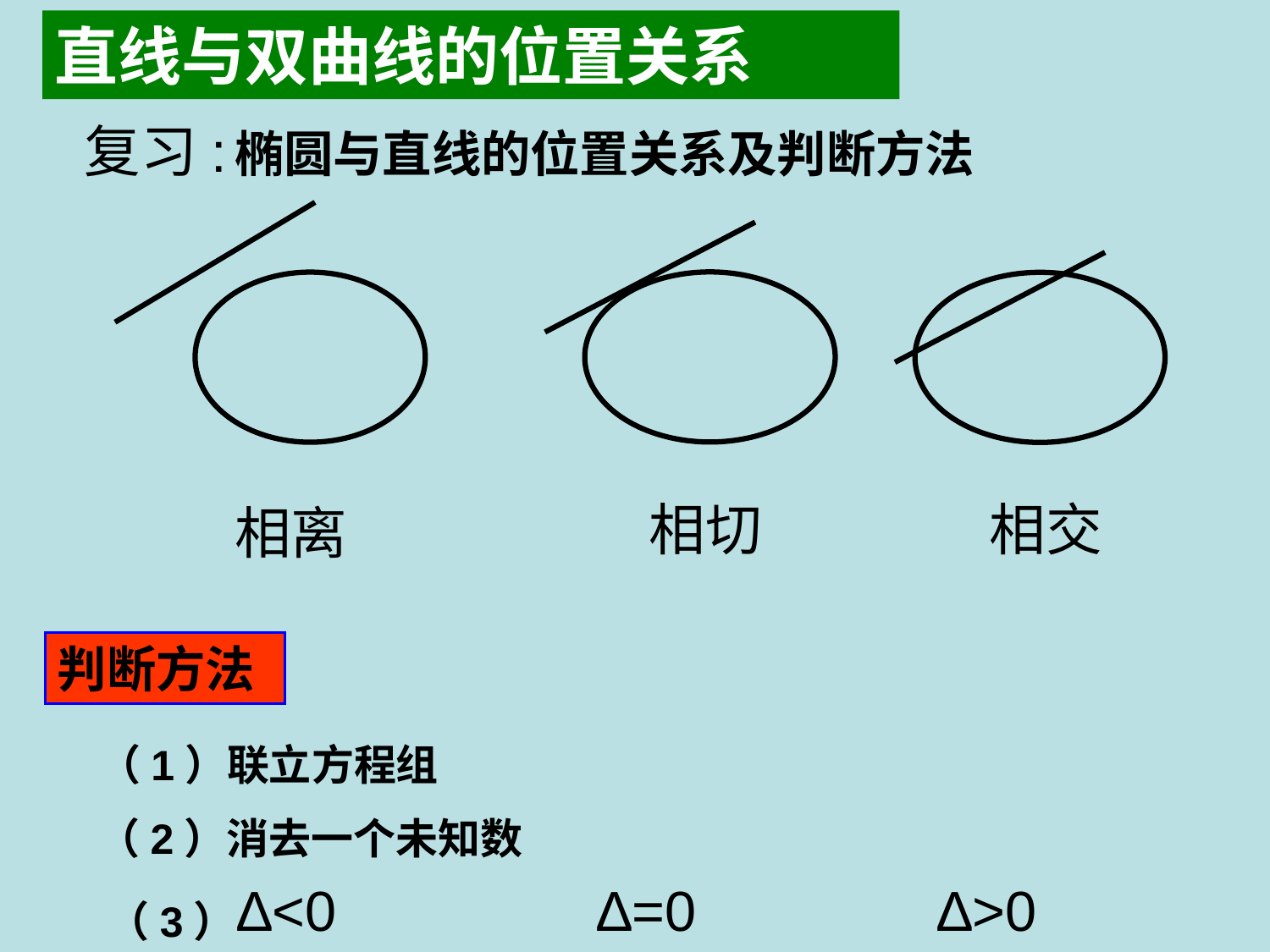

直线与双曲线的位置关系
复习:
椭圆与直线的位置关系及判断方法

相切
相交
相离
判断方法
（1）联立方程组

（2）消去一个未知数
∆<0
∆=0
∆>0
（3）